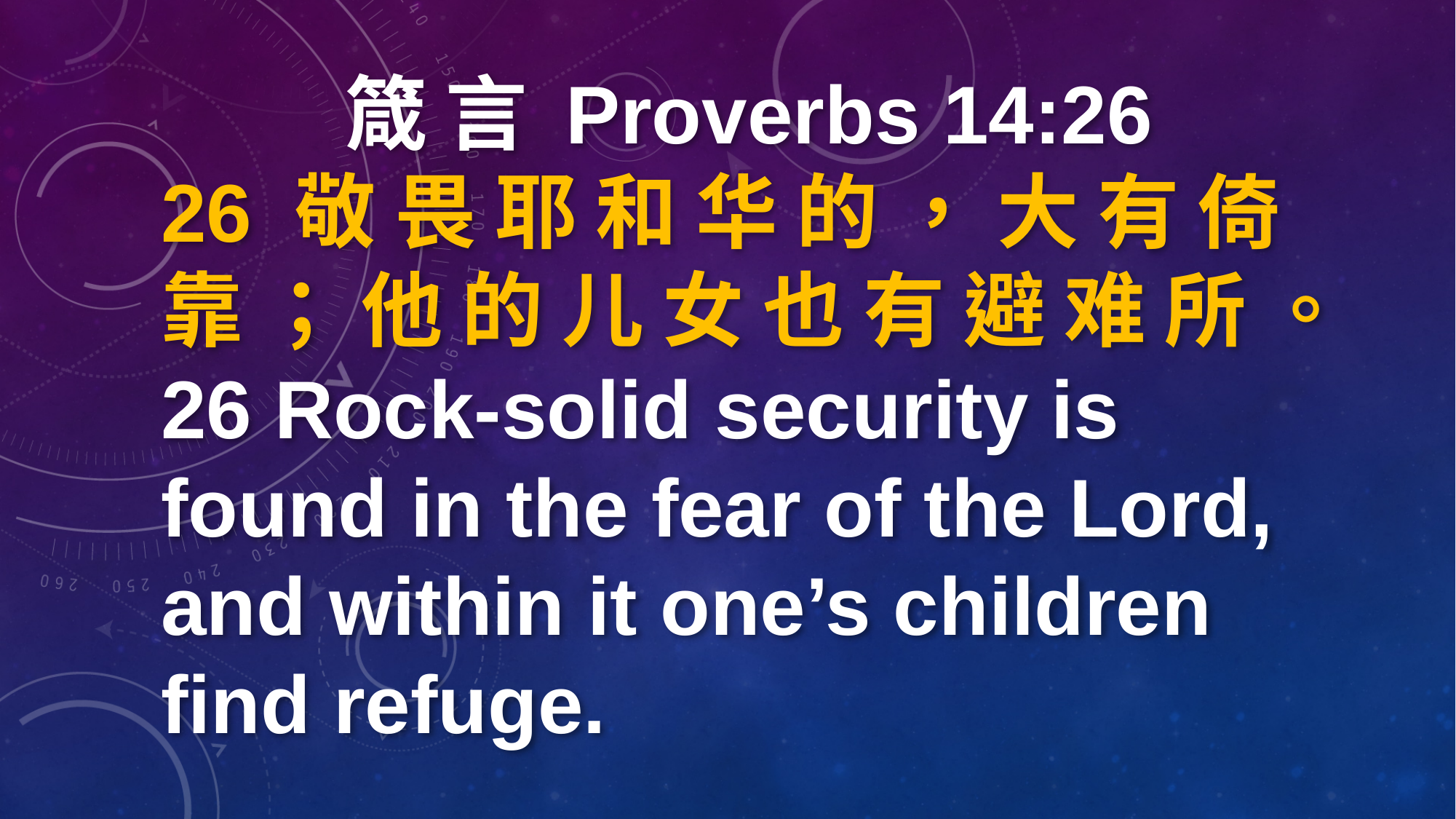

箴 言 Proverbs 14:26
26 敬 畏 耶 和 华 的 ， 大 有 倚 靠 ； 他 的 儿 女 也 有 避 难 所 。26 Rock-solid security is found in the fear of the Lord, and within it one’s children find refuge.